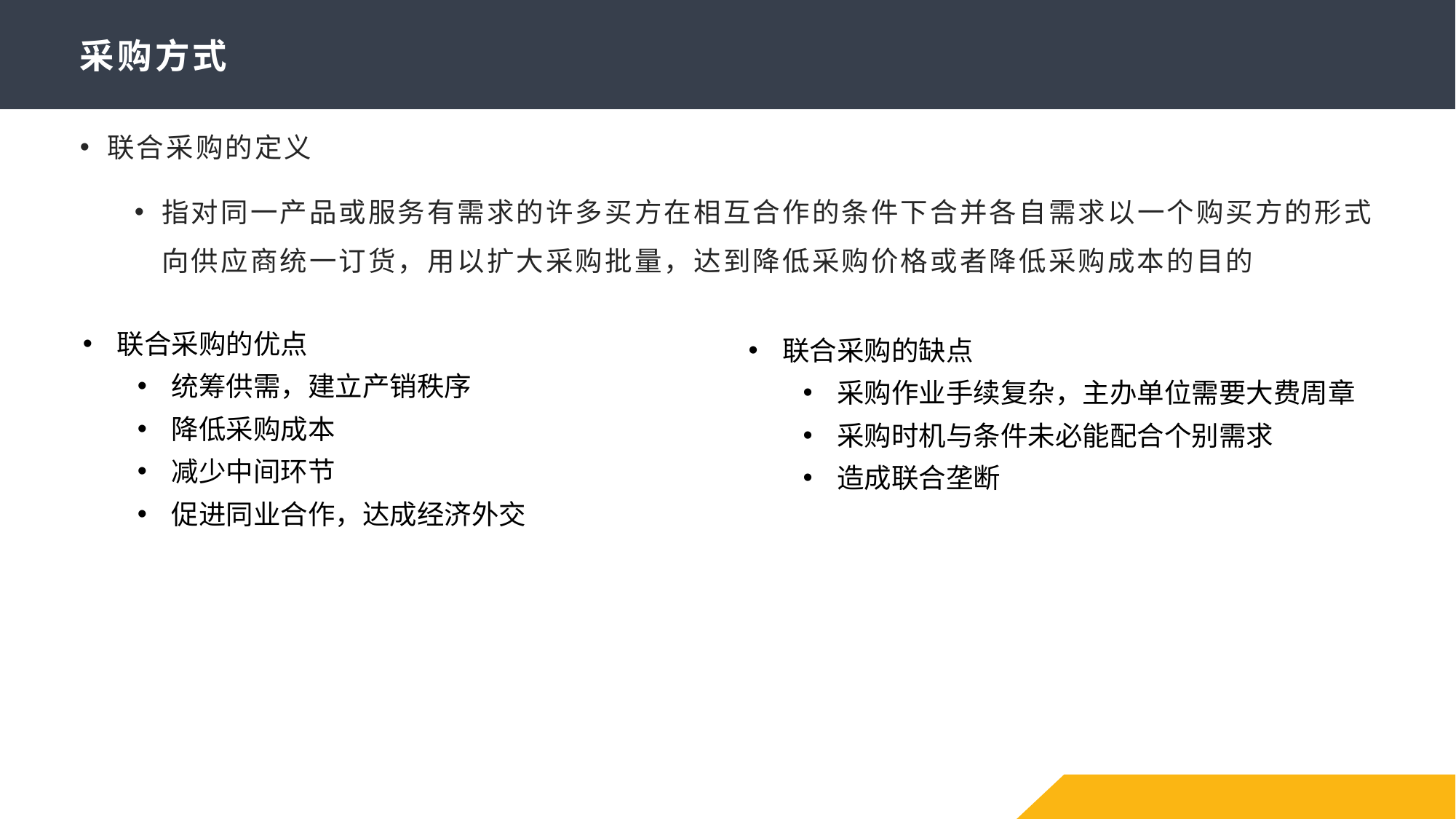

# 采购方式
联合采购的定义
指对同一产品或服务有需求的许多买方在相互合作的条件下合并各自需求以一个购买方的形式向供应商统一订货，用以扩大采购批量，达到降低采购价格或者降低采购成本的目的
联合采购的优点
统筹供需，建立产销秩序
降低采购成本
减少中间环节
促进同业合作，达成经济外交
联合采购的缺点
采购作业手续复杂，主办单位需要大费周章
采购时机与条件未必能配合个别需求
造成联合垄断